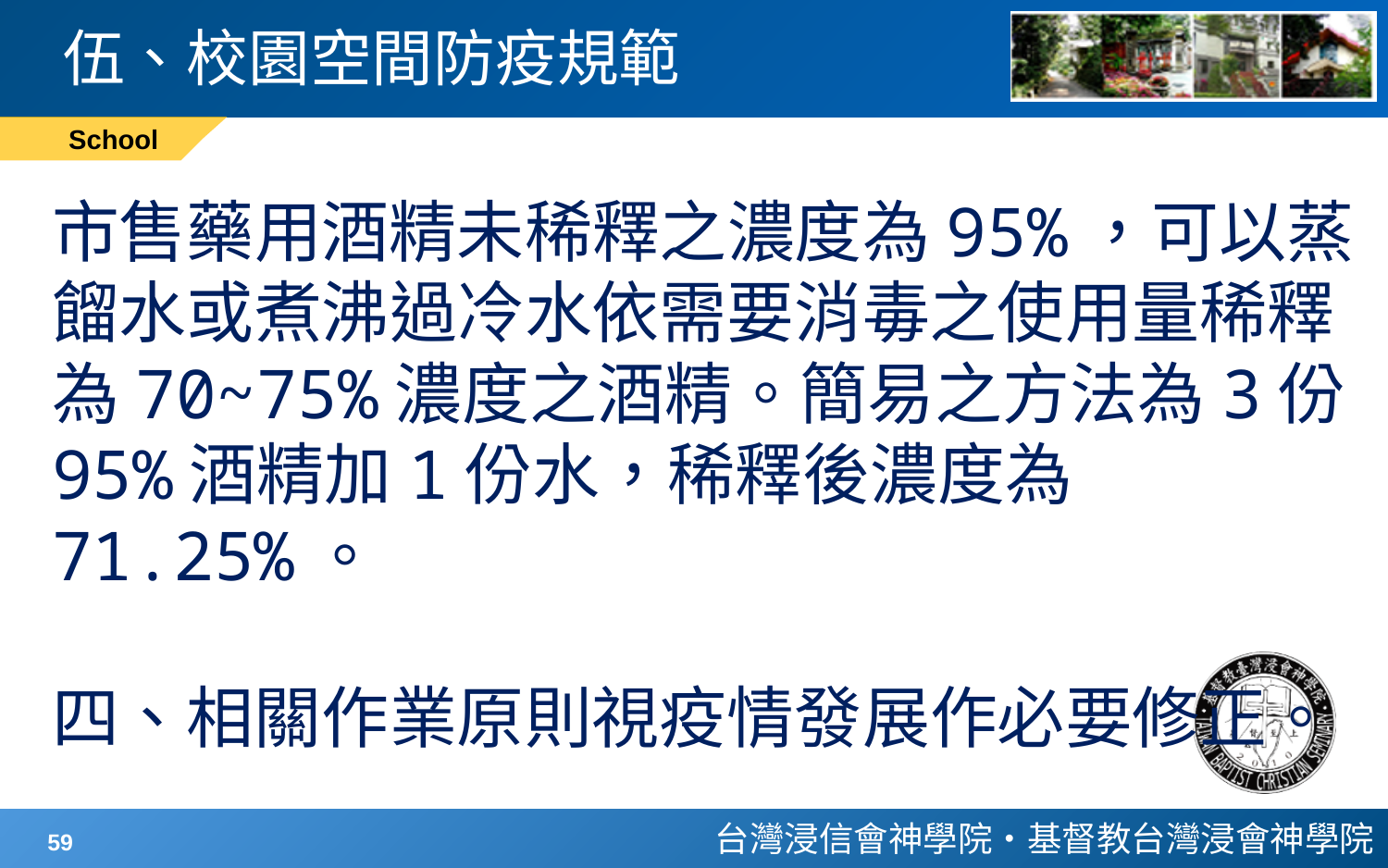

# 伍、校園空間防疫規範
School

市售藥用酒精未稀釋之濃度為95%，可以蒸餾水或煮沸過冷水依需要消毒之使用量稀釋為70~75%濃度之酒精。簡易之方法為3份95%酒精加1份水，稀釋後濃度為71.25%。

四、相關作業原則視疫情發展作必要修正。